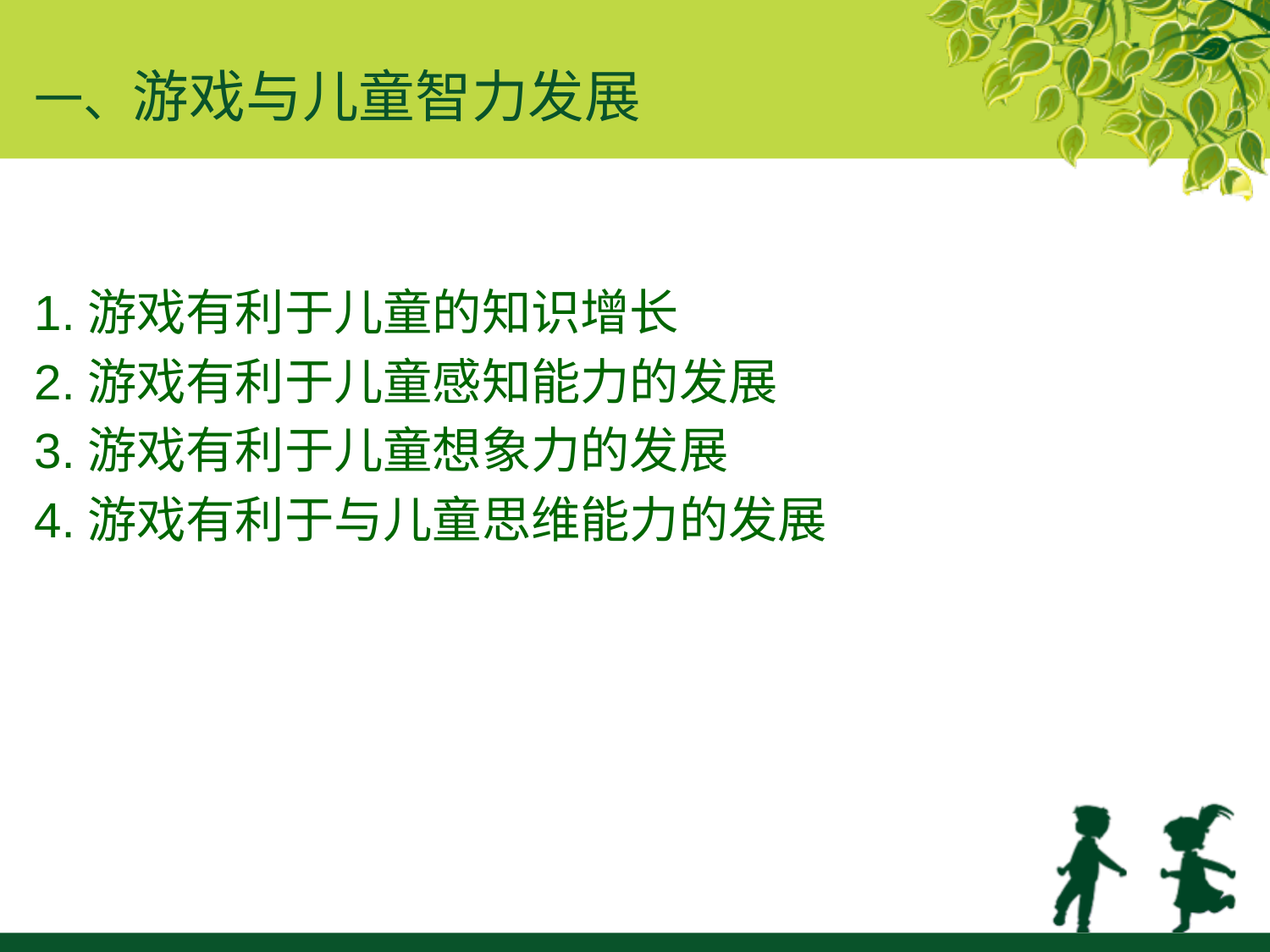

# 一、游戏与儿童智力发展

1.游戏有利于儿童的知识增长
2.游戏有利于儿童感知能力的发展
3.游戏有利于儿童想象力的发展
4.游戏有利于与儿童思维能力的发展